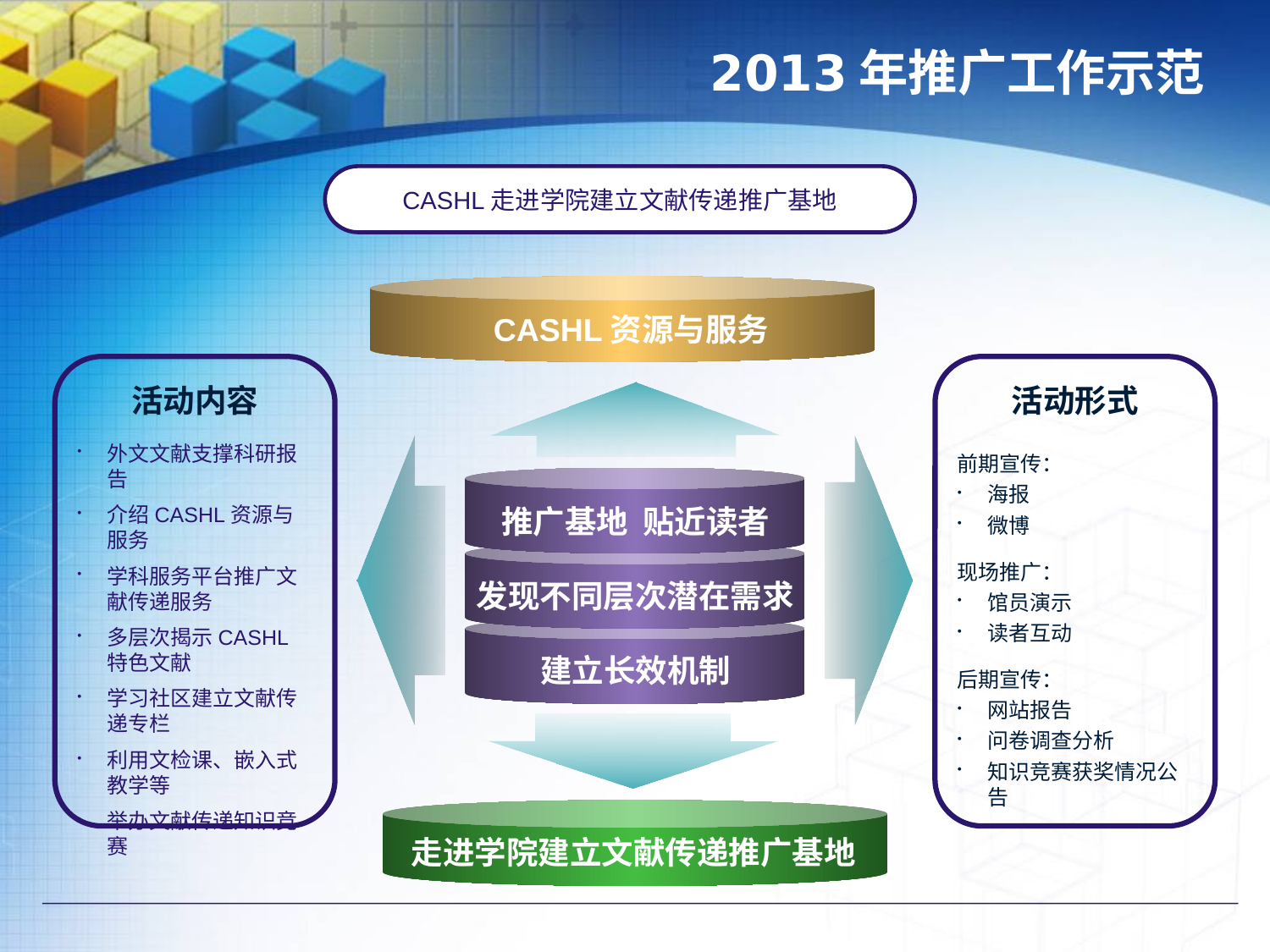

# 2013年推广工作示范
CASHL走进学院建立文献传递推广基地

CASHL资源与服务

活动内容
外文文献支撑科研报告
介绍CASHL资源与服务
学科服务平台推广文献传递服务
多层次揭示CASHL特色文献
学习社区建立文献传递专栏
利用文检课、嵌入式教学等
举办文献传递知识竞赛
活动形式
前期宣传：
海报
微博
现场推广：
馆员演示
读者互动
后期宣传：
网站报告
问卷调查分析
知识竞赛获奖情况公告

推广基地  贴近读者

发现不同层次潜在需求

建立长效机制

走进学院建立文献传递推广基地